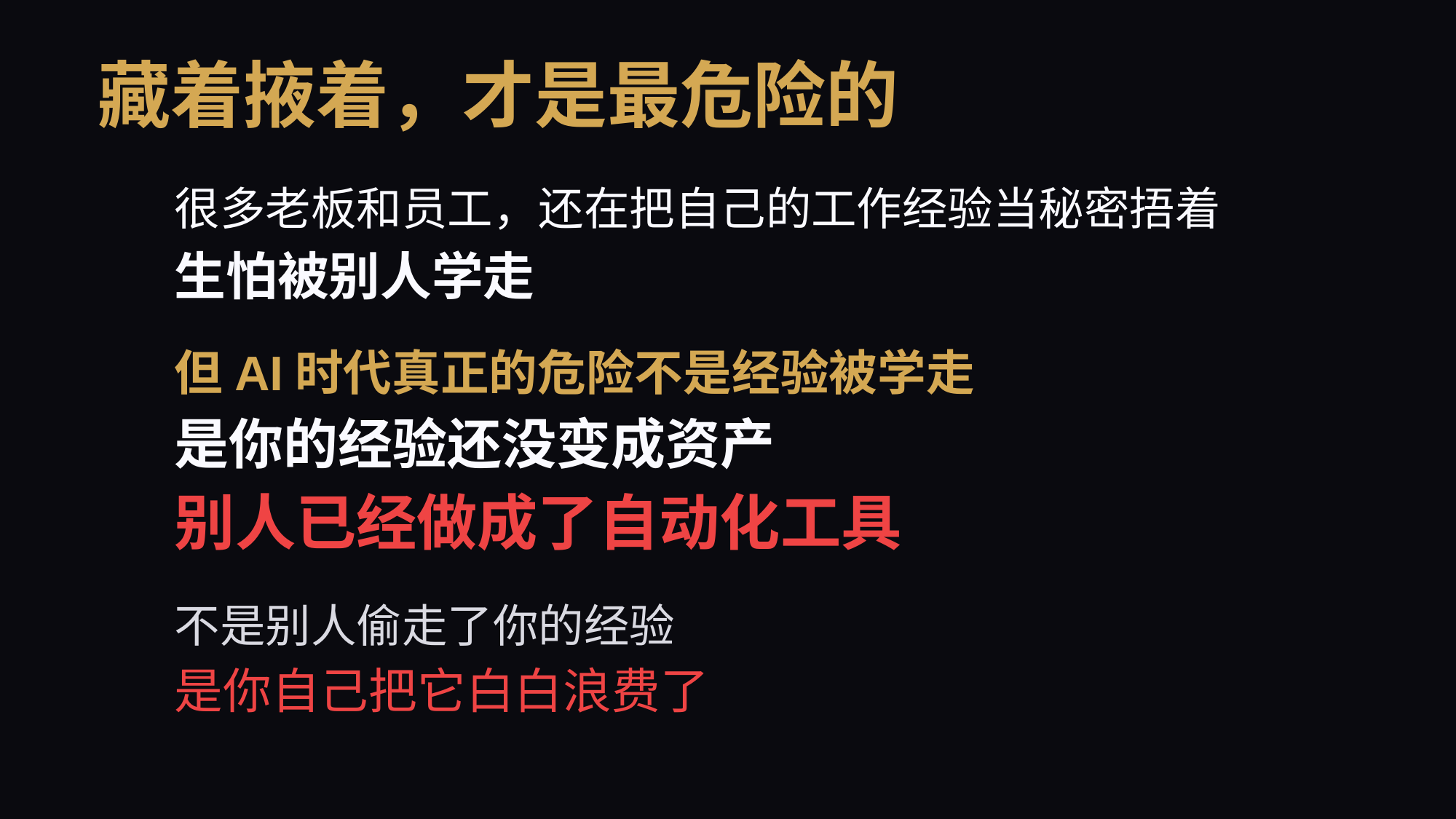

藏着掖着，才是最危险的
很多老板和员工，还在把自己的工作经验当秘密捂着
生怕被别人学走

但AI时代真正的危险不是经验被学走
是你的经验还没变成资产
别人已经做成了自动化工具

不是别人偷走了你的经验
是你自己把它白白浪费了